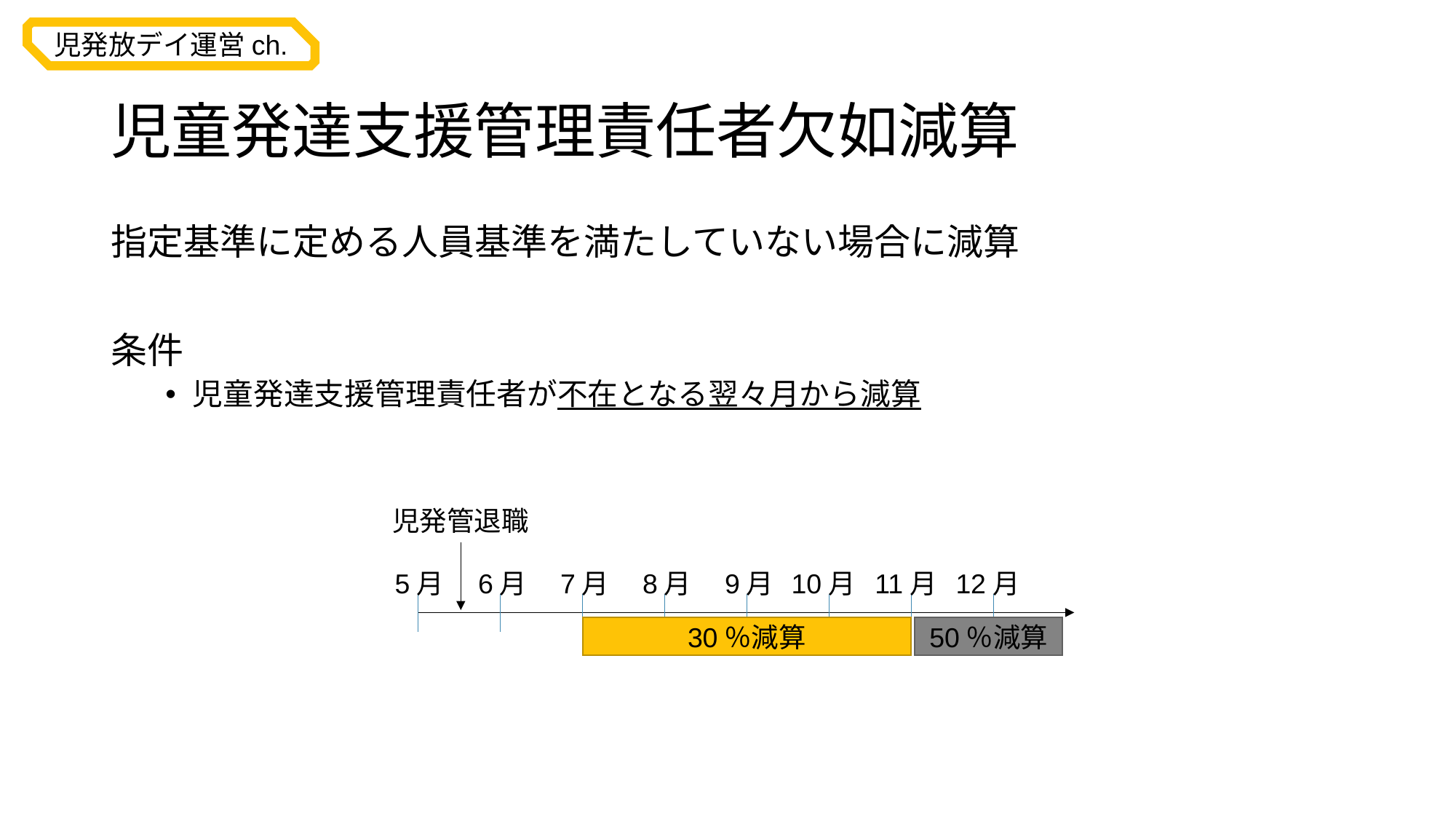

# 児童発達支援管理責任者欠如減算
指定基準に定める人員基準を満たしていない場合に減算

条件
児童発達支援管理責任者が不在となる翌々月から減算

児発管退職
5月
6月
7月
8月
9月
10月
11月
12月
30％減算
50％減算